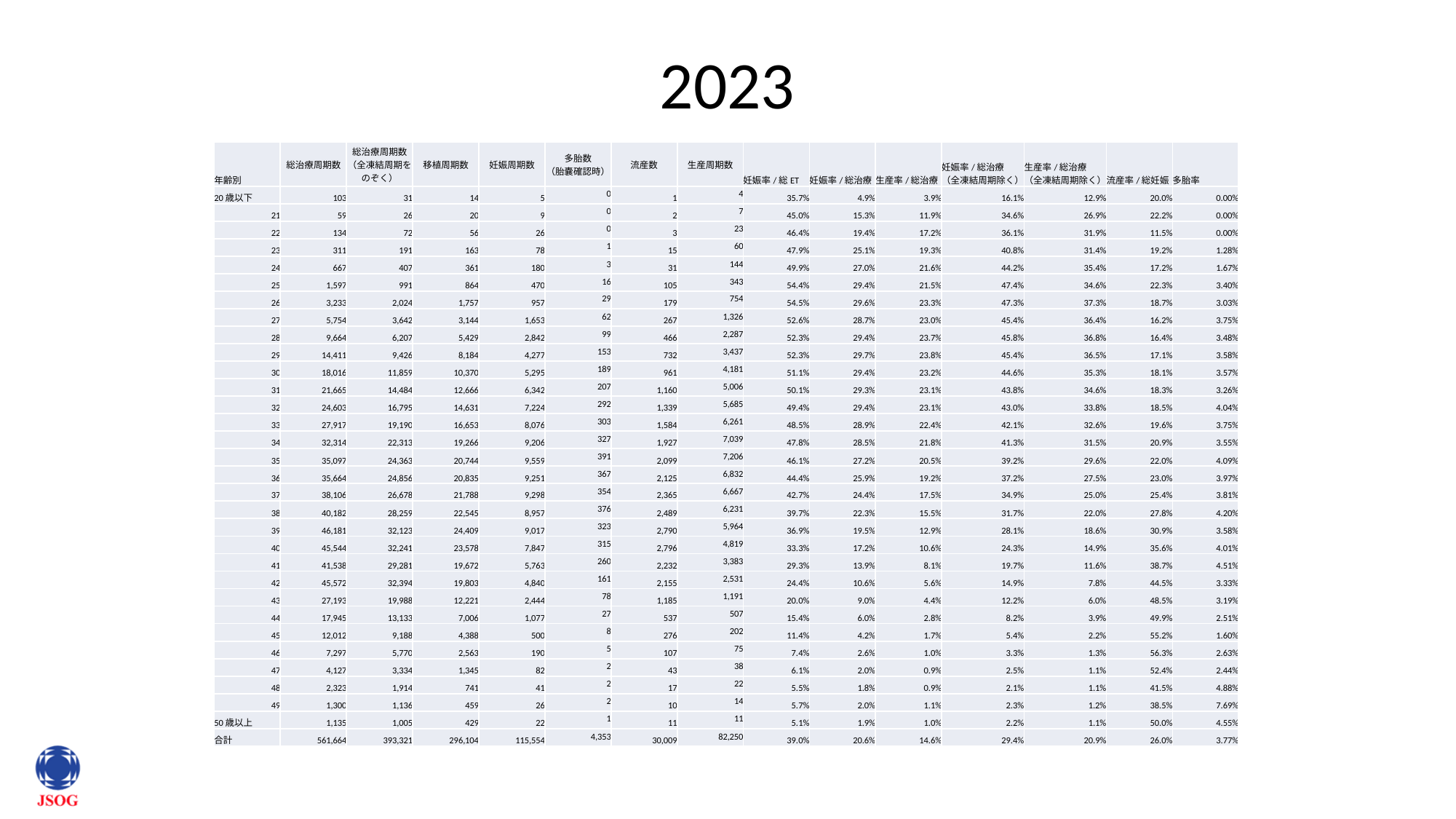

# 2023
| 年齢別 | 総治療周期数 | 総治療周期数（全凍結周期をのぞく） | 移植周期数 | 妊娠周期数 | 多胎数 （胎嚢確認時） | 流産数 | 生産周期数 | 妊娠率/総ET | 妊娠率/総治療 | 生産率/総治療 | 妊娠率/総治療 （全凍結周期除く） | 生産率/総治療 （全凍結周期除く） | 流産率/総妊娠 | 多胎率 |
| --- | --- | --- | --- | --- | --- | --- | --- | --- | --- | --- | --- | --- | --- | --- |
| 20歳以下 | 103 | 31 | 14 | 5 | 0 | 1 | 4 | 35.7% | 4.9% | 3.9% | 16.1% | 12.9% | 20.0% | 0.00% |
| 21 | 59 | 26 | 20 | 9 | 0 | 2 | 7 | 45.0% | 15.3% | 11.9% | 34.6% | 26.9% | 22.2% | 0.00% |
| 22 | 134 | 72 | 56 | 26 | 0 | 3 | 23 | 46.4% | 19.4% | 17.2% | 36.1% | 31.9% | 11.5% | 0.00% |
| 23 | 311 | 191 | 163 | 78 | 1 | 15 | 60 | 47.9% | 25.1% | 19.3% | 40.8% | 31.4% | 19.2% | 1.28% |
| 24 | 667 | 407 | 361 | 180 | 3 | 31 | 144 | 49.9% | 27.0% | 21.6% | 44.2% | 35.4% | 17.2% | 1.67% |
| 25 | 1,597 | 991 | 864 | 470 | 16 | 105 | 343 | 54.4% | 29.4% | 21.5% | 47.4% | 34.6% | 22.3% | 3.40% |
| 26 | 3,233 | 2,024 | 1,757 | 957 | 29 | 179 | 754 | 54.5% | 29.6% | 23.3% | 47.3% | 37.3% | 18.7% | 3.03% |
| 27 | 5,754 | 3,642 | 3,144 | 1,653 | 62 | 267 | 1,326 | 52.6% | 28.7% | 23.0% | 45.4% | 36.4% | 16.2% | 3.75% |
| 28 | 9,664 | 6,207 | 5,429 | 2,842 | 99 | 466 | 2,287 | 52.3% | 29.4% | 23.7% | 45.8% | 36.8% | 16.4% | 3.48% |
| 29 | 14,411 | 9,426 | 8,184 | 4,277 | 153 | 732 | 3,437 | 52.3% | 29.7% | 23.8% | 45.4% | 36.5% | 17.1% | 3.58% |
| 30 | 18,016 | 11,859 | 10,370 | 5,295 | 189 | 961 | 4,181 | 51.1% | 29.4% | 23.2% | 44.6% | 35.3% | 18.1% | 3.57% |
| 31 | 21,665 | 14,484 | 12,666 | 6,342 | 207 | 1,160 | 5,006 | 50.1% | 29.3% | 23.1% | 43.8% | 34.6% | 18.3% | 3.26% |
| 32 | 24,603 | 16,795 | 14,631 | 7,224 | 292 | 1,339 | 5,685 | 49.4% | 29.4% | 23.1% | 43.0% | 33.8% | 18.5% | 4.04% |
| 33 | 27,917 | 19,190 | 16,653 | 8,076 | 303 | 1,584 | 6,261 | 48.5% | 28.9% | 22.4% | 42.1% | 32.6% | 19.6% | 3.75% |
| 34 | 32,314 | 22,313 | 19,266 | 9,206 | 327 | 1,927 | 7,039 | 47.8% | 28.5% | 21.8% | 41.3% | 31.5% | 20.9% | 3.55% |
| 35 | 35,097 | 24,363 | 20,744 | 9,559 | 391 | 2,099 | 7,206 | 46.1% | 27.2% | 20.5% | 39.2% | 29.6% | 22.0% | 4.09% |
| 36 | 35,664 | 24,856 | 20,835 | 9,251 | 367 | 2,125 | 6,832 | 44.4% | 25.9% | 19.2% | 37.2% | 27.5% | 23.0% | 3.97% |
| 37 | 38,106 | 26,678 | 21,788 | 9,298 | 354 | 2,365 | 6,667 | 42.7% | 24.4% | 17.5% | 34.9% | 25.0% | 25.4% | 3.81% |
| 38 | 40,182 | 28,259 | 22,545 | 8,957 | 376 | 2,489 | 6,231 | 39.7% | 22.3% | 15.5% | 31.7% | 22.0% | 27.8% | 4.20% |
| 39 | 46,181 | 32,123 | 24,409 | 9,017 | 323 | 2,790 | 5,964 | 36.9% | 19.5% | 12.9% | 28.1% | 18.6% | 30.9% | 3.58% |
| 40 | 45,544 | 32,241 | 23,578 | 7,847 | 315 | 2,796 | 4,819 | 33.3% | 17.2% | 10.6% | 24.3% | 14.9% | 35.6% | 4.01% |
| 41 | 41,538 | 29,281 | 19,672 | 5,763 | 260 | 2,232 | 3,383 | 29.3% | 13.9% | 8.1% | 19.7% | 11.6% | 38.7% | 4.51% |
| 42 | 45,572 | 32,394 | 19,803 | 4,840 | 161 | 2,155 | 2,531 | 24.4% | 10.6% | 5.6% | 14.9% | 7.8% | 44.5% | 3.33% |
| 43 | 27,193 | 19,988 | 12,221 | 2,444 | 78 | 1,185 | 1,191 | 20.0% | 9.0% | 4.4% | 12.2% | 6.0% | 48.5% | 3.19% |
| 44 | 17,945 | 13,133 | 7,006 | 1,077 | 27 | 537 | 507 | 15.4% | 6.0% | 2.8% | 8.2% | 3.9% | 49.9% | 2.51% |
| 45 | 12,012 | 9,188 | 4,388 | 500 | 8 | 276 | 202 | 11.4% | 4.2% | 1.7% | 5.4% | 2.2% | 55.2% | 1.60% |
| 46 | 7,297 | 5,770 | 2,563 | 190 | 5 | 107 | 75 | 7.4% | 2.6% | 1.0% | 3.3% | 1.3% | 56.3% | 2.63% |
| 47 | 4,127 | 3,334 | 1,345 | 82 | 2 | 43 | 38 | 6.1% | 2.0% | 0.9% | 2.5% | 1.1% | 52.4% | 2.44% |
| 48 | 2,323 | 1,914 | 741 | 41 | 2 | 17 | 22 | 5.5% | 1.8% | 0.9% | 2.1% | 1.1% | 41.5% | 4.88% |
| 49 | 1,300 | 1,136 | 459 | 26 | 2 | 10 | 14 | 5.7% | 2.0% | 1.1% | 2.3% | 1.2% | 38.5% | 7.69% |
| 50歳以上 | 1,135 | 1,005 | 429 | 22 | 1 | 11 | 11 | 5.1% | 1.9% | 1.0% | 2.2% | 1.1% | 50.0% | 4.55% |
| 合計 | 561,664 | 393,321 | 296,104 | 115,554 | 4,353 | 30,009 | 82,250 | 39.0% | 20.6% | 14.6% | 29.4% | 20.9% | 26.0% | 3.77% |